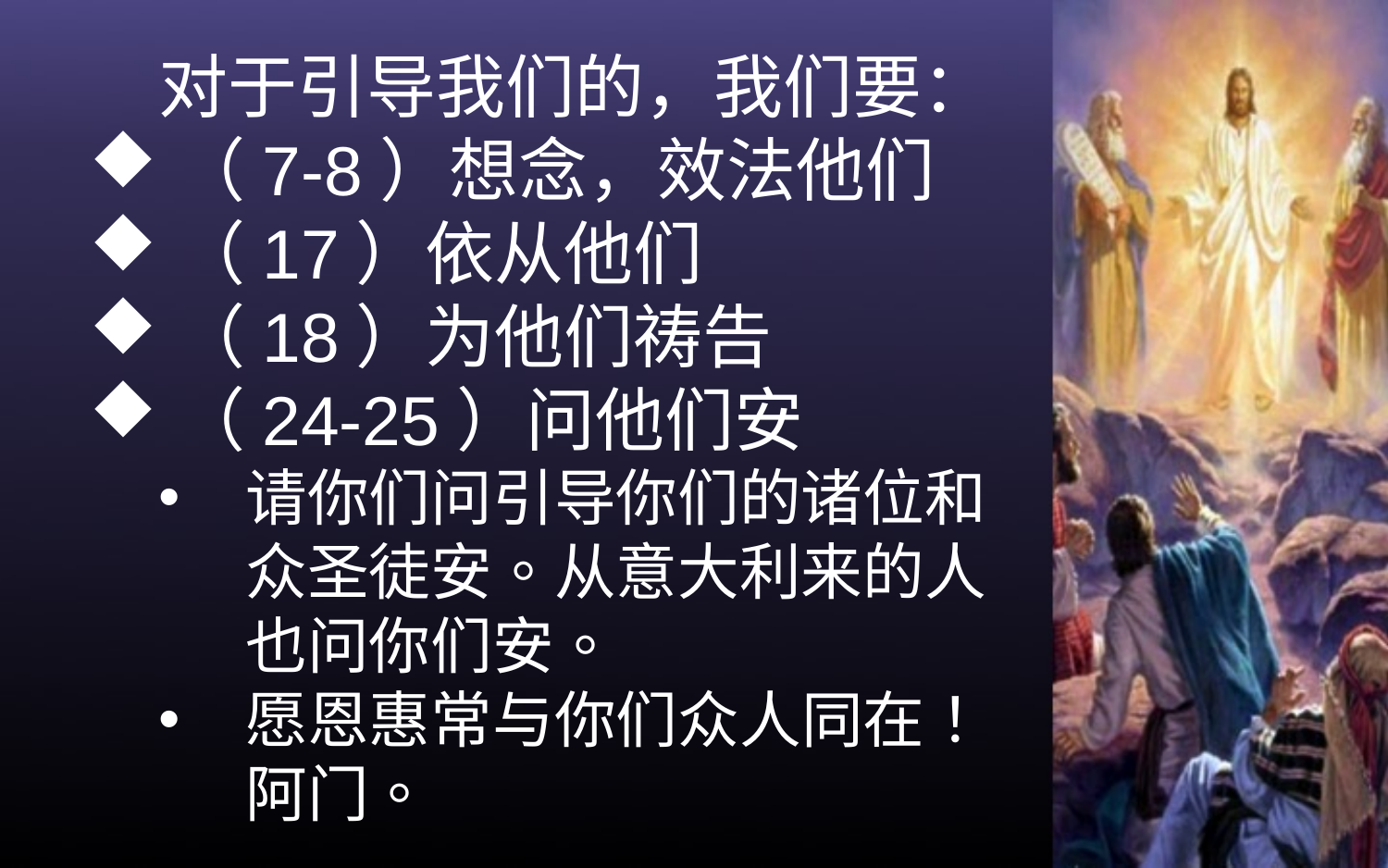

对于引导我们的，我们要：
（7-8）想念，效法他们
（17）依从他们
（18）为他们祷告
（24-25）问他们安
请你们问引导你们的诸位和众圣徒安。从意大利来的人也问你们安。
愿恩惠常与你们众人同在！阿门。